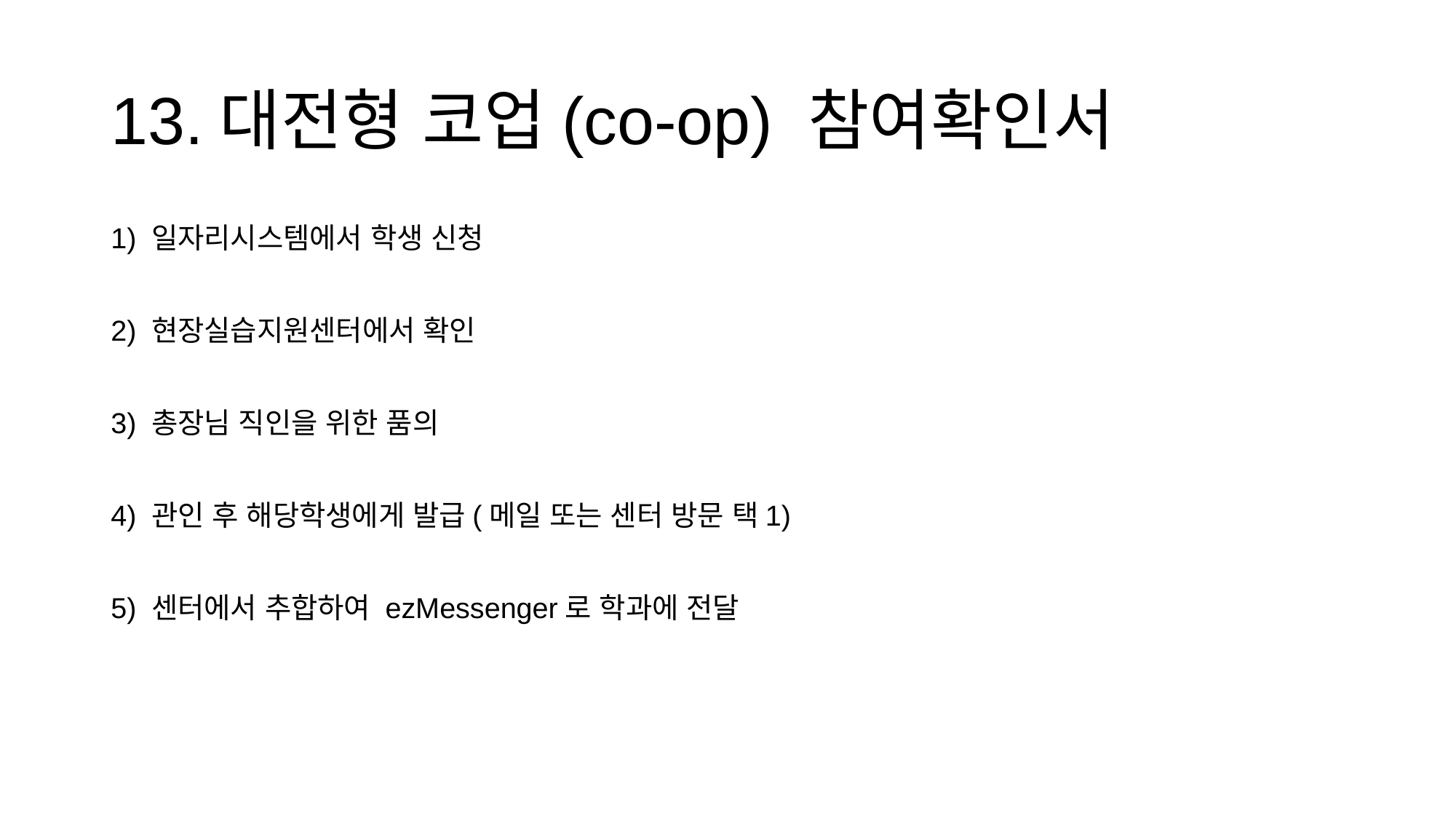

# 13.대전형 코업(co-op) 참여확인서
1) 일자리시스템에서 학생 신청

2) 현장실습지원센터에서 확인

3) 총장님 직인을 위한 품의

4) 관인 후 해당학생에게 발급(메일 또는 센터 방문 택1)

5) 센터에서 추합하여 ezMessenger로 학과에 전달